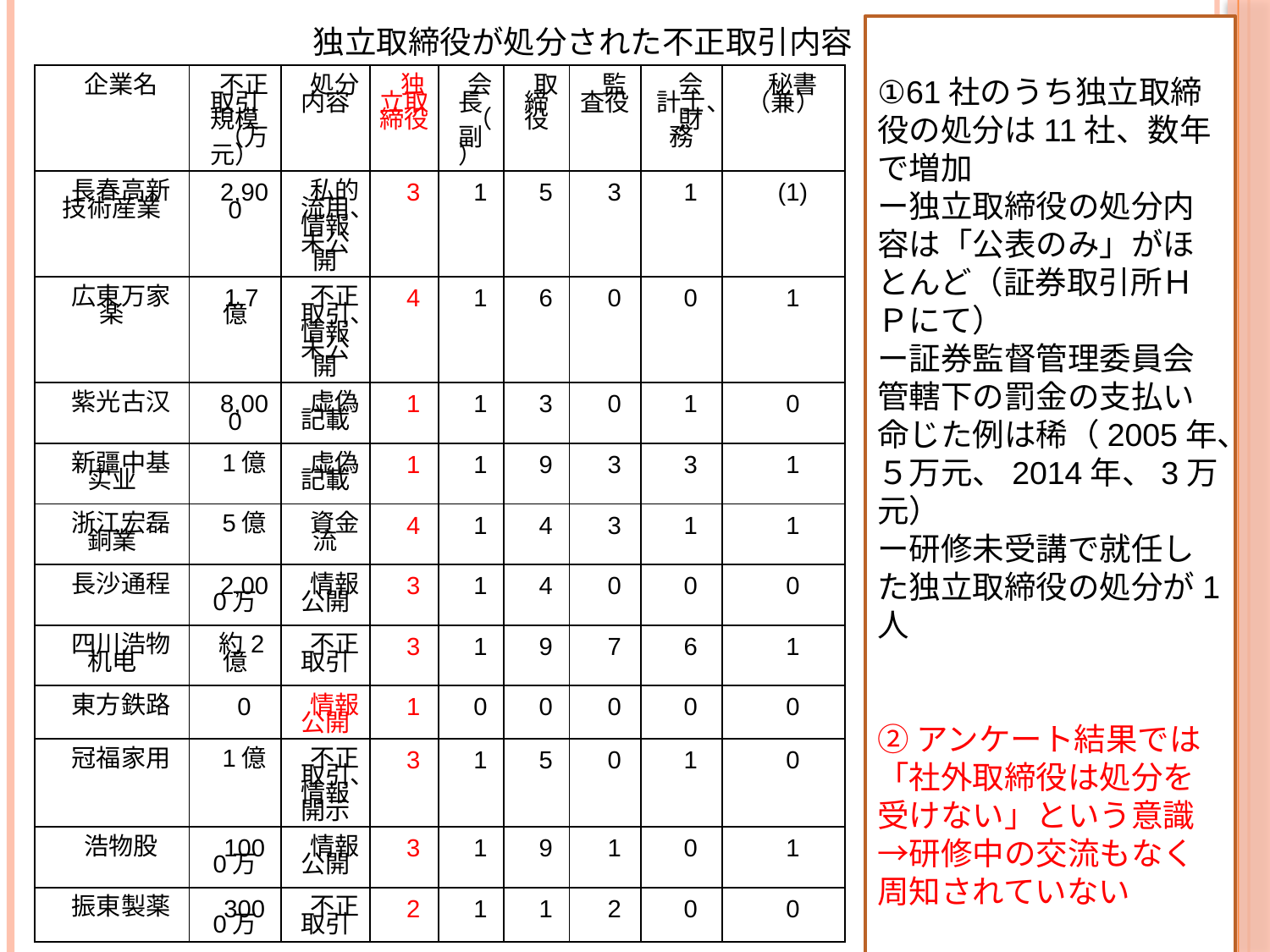

独立取締役が処分された不正取引内容
①61社のうち独立取締役の処分は11社、数年で増加
ー独立取締役の処分内容は「公表のみ」がほとんど（証券取引所ＨＰにて）
ー証券監督管理委員会管轄下の罰金の支払い命じた例は稀（2005年、５万元、2014年、3万元）
ー研修未受講で就任した独立取締役の処分が1人

②アンケート結果では「社外取締役は処分を受けない」という意識→研修中の交流もなく周知されていない
| 企業名 | 不正取引規模 （万元） | 処分内容 | 独立取締役 | 会長 （副） | 取締役 | 監査役 | 会計士、 財務 | 秘書（兼） |
| --- | --- | --- | --- | --- | --- | --- | --- | --- |
| 長春高新技術産業 | 2,900 | 私的流用、情報未公開 | 3 | 1 | 5 | 3 | 1 | (1) |
| 広東万家楽 | 1.7億 | 不正取引、情報未公開 | 4 | 1 | 6 | 0 | 0 | 1 |
| 紫光古汉 | 8,000 | 虚偽記載 | 1 | 1 | 3 | 0 | 1 | 0 |
| 新疆中基实业 | 1億 | 虚偽記載 | 1 | 1 | 9 | 3 | 3 | 1 |
| 浙江宏磊銅業 | 5億 | 資金流 | 4 | 1 | 4 | 3 | 1 | 1 |
| 長沙通程 | 2,000万 | 情報公開 | 3 | 1 | 4 | 0 | 0 | 0 |
| 四川浩物机电 | 約2億 | 不正取引 | 3 | 1 | 9 | 7 | 6 | 1 |
| 東方鉄路 | 0 | 情報公開 | 1 | 0 | 0 | 0 | 0 | 0 |
| 冠福家用 | 1億 | 不正取引、情報開示 | 3 | 1 | 5 | 0 | 1 | 0 |
| 浩物股 | 1000万 | 情報公開 | 3 | 1 | 9 | 1 | 0 | 1 |
| 振東製薬 | 3000万 | 不正取引 | 2 | 1 | 1 | 2 | 0 | 0 |
16